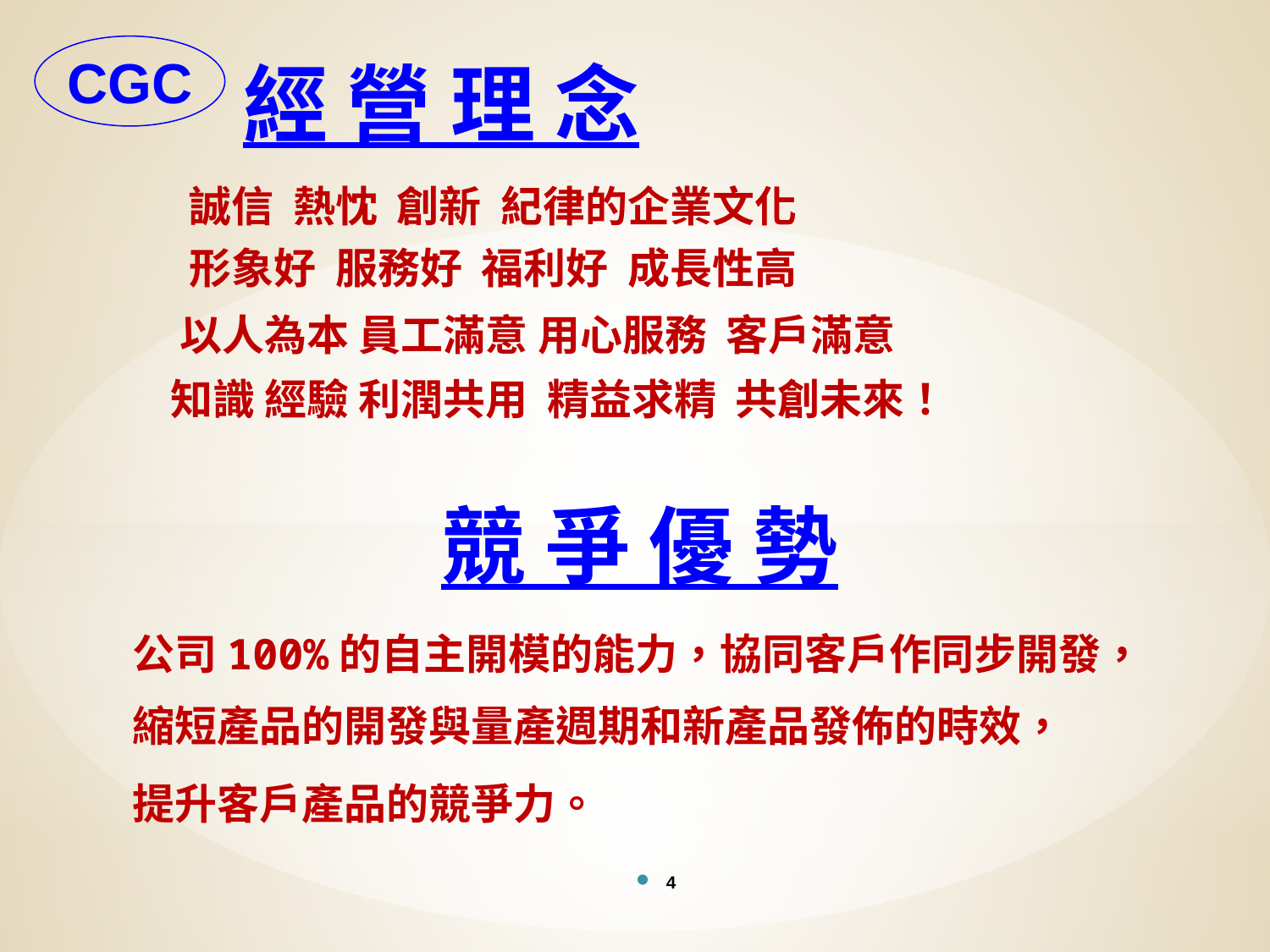

CGC
          經 營 理 念

          誠信  熱忱  創新  紀律的企業文化
          形象好  服務好  福利好  成長性高
         以人為本 員工滿意 用心服務  客戶滿意
        知識 經驗 利潤共用  精益求精  共創未來！
競 爭 優 勢
    公司100%的自主開模的能力，協同客戶作同步開發，
    縮短產品的開發與量產週期和新產品發佈的時效，
    提升客戶產品的競爭力。
4